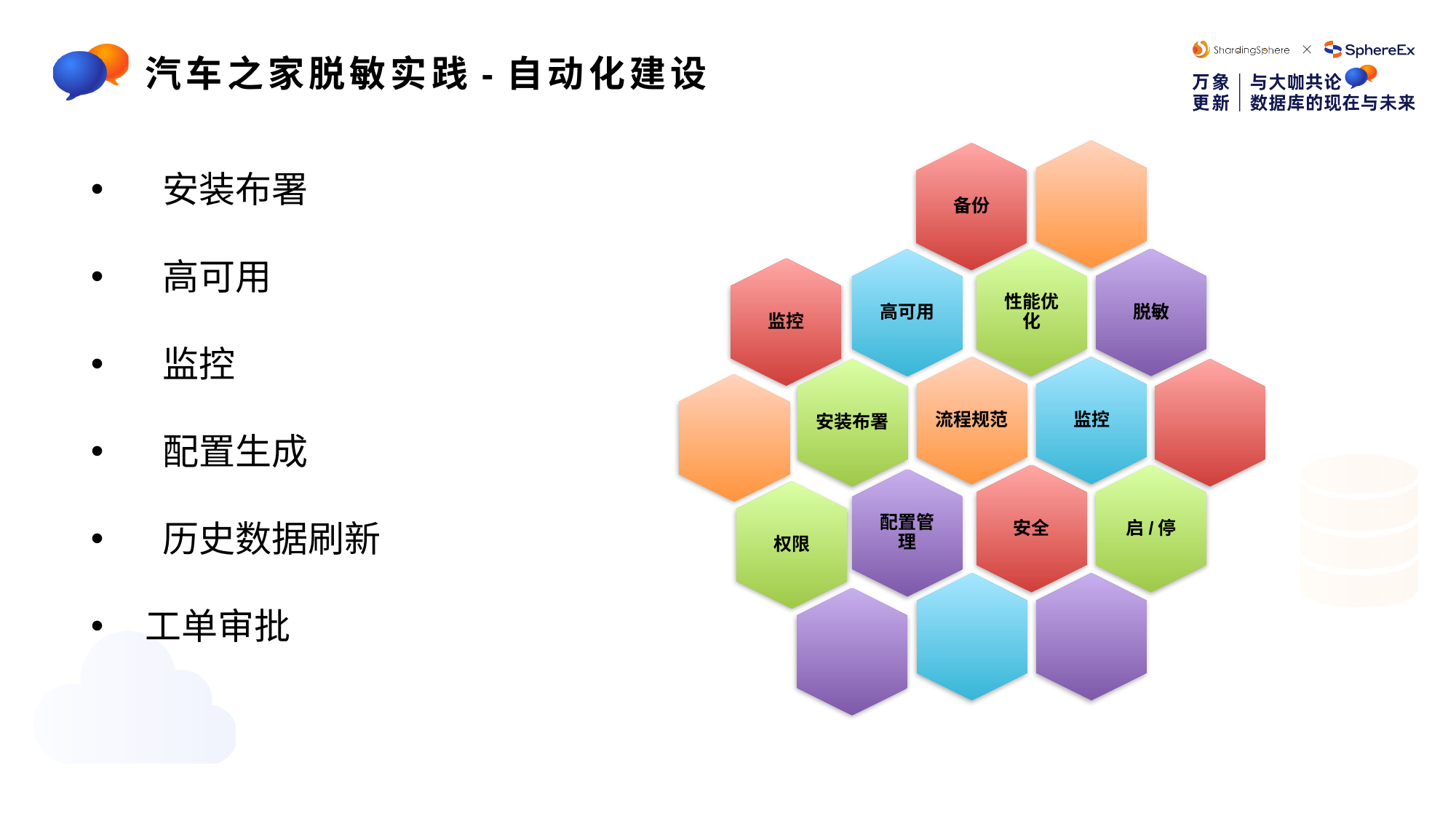

e7d195523061f1c0c2b73831c94a3edc981f60e396d3e182073EE1468018468A7F192AE5E5CD515B6C3125F8AF6E4EE646174E8CF0B46FD19828DCE8CDA3B3A044A74F0E769C5FA8CB87AB6FC303C8BA3785FAC64AF5424764E128FECAE4CC727650C04623638EBB0E38E204334561D5C6A1F0CAD760F6FBB7D9E209A4CCD06739B0CBDF42479AA5F56606813F7B2771
汽车之家脱敏实践-自动化建设

安装布署
配置管理
高可用

备份
性能优化
脱敏
监控
流程规范
安全
启/停

监控
权限

 安装布署

 高可用

 监控

 配置生成

 历史数据刷新

工单审批